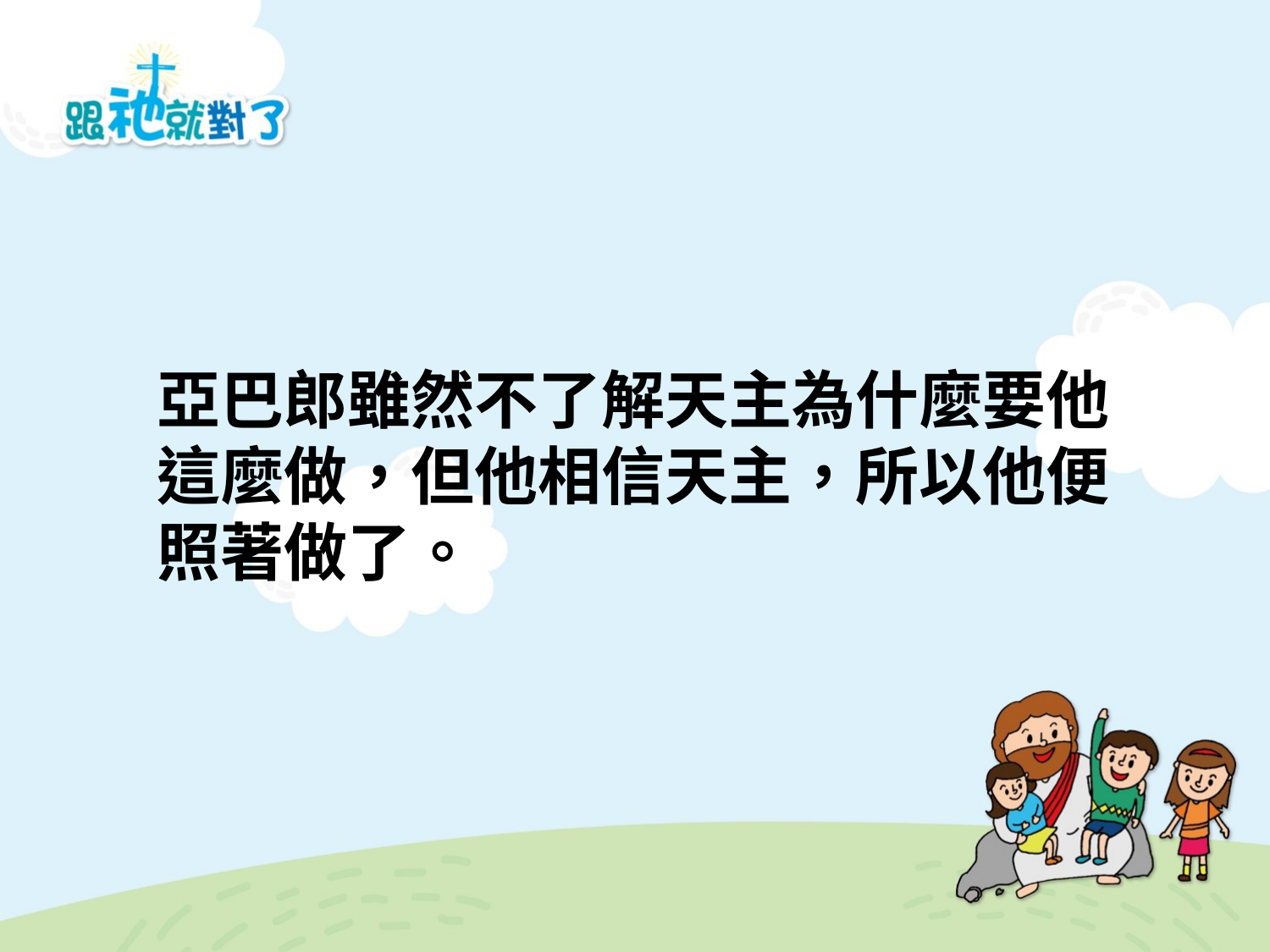

亞巴郎雖然不了解天主為什麼要他這麼做，但他相信天主，所以他便照著做了。